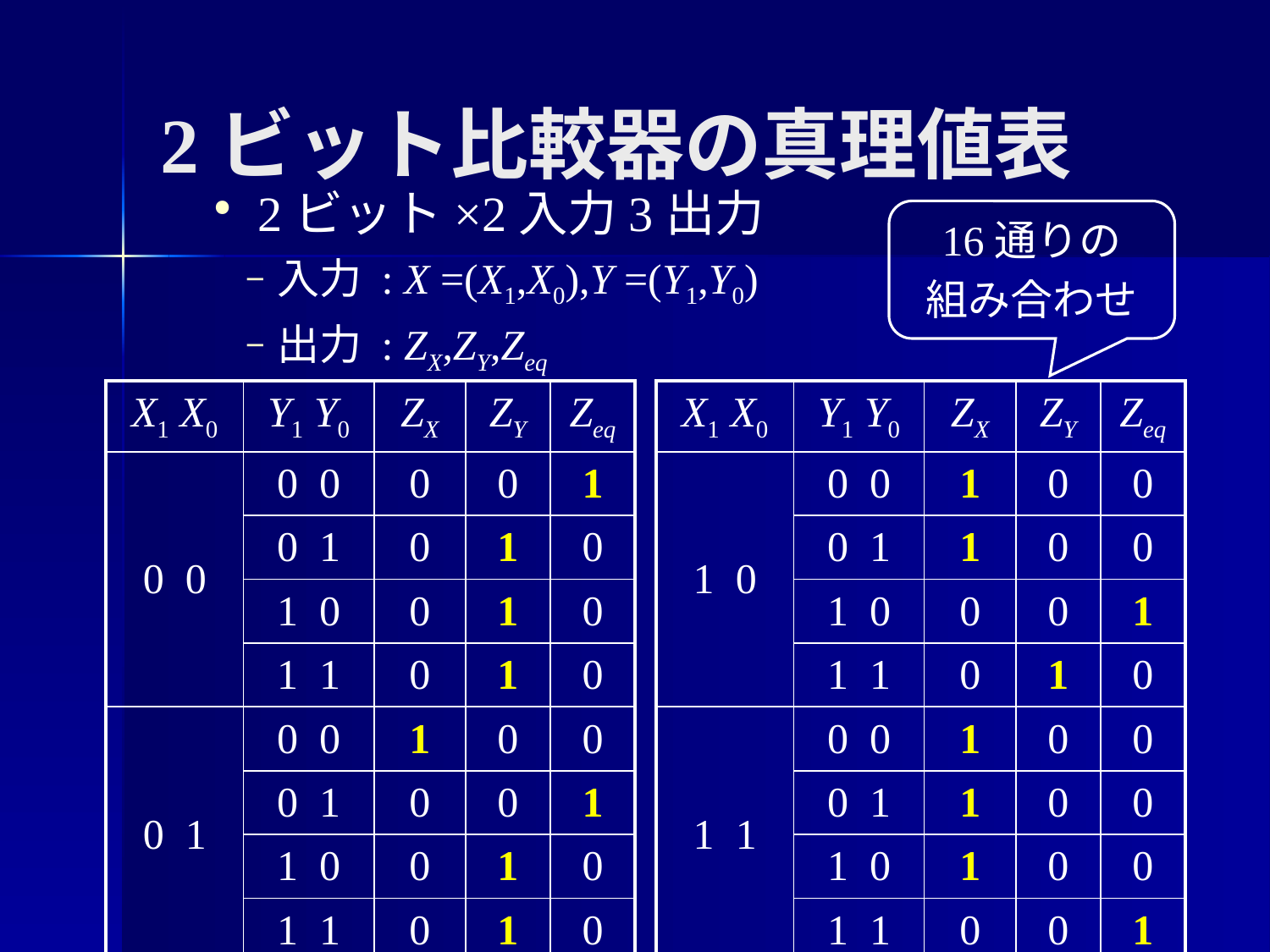

# 2ビット比較器の真理値表
 2ビット×2入力3出力
入力 : X =(X1,X0),Y =(Y1,Y0)
出力 : ZX,ZY,Zeq
16通りの
組み合わせ
| X1 X0 | Y1 Y0 | ZX | ZY | Zeq |
| --- | --- | --- | --- | --- |
| 0 0 | 0 0 | 0 | 0 | 1 |
|  | 0 1 | 0 | 1 | 0 |
|  | 1 0 | 0 | 1 | 0 |
|  | 1 1 | 0 | 1 | 0 |
| 0 1 | 0 0 | 1 | 0 | 0 |
|  | 0 1 | 0 | 0 | 1 |
|  | 1 0 | 0 | 1 | 0 |
|  | 1 1 | 0 | 1 | 0 |
| X1 X0 | Y1 Y0 | ZX | ZY | Zeq |
| --- | --- | --- | --- | --- |
| 1 0 | 0 0 | 1 | 0 | 0 |
|  | 0 1 | 1 | 0 | 0 |
|  | 1 0 | 0 | 0 | 1 |
|  | 1 1 | 0 | 1 | 0 |
| 1 1 | 0 0 | 1 | 0 | 0 |
|  | 0 1 | 1 | 0 | 0 |
|  | 1 0 | 1 | 0 | 0 |
|  | 1 1 | 0 | 0 | 1 |